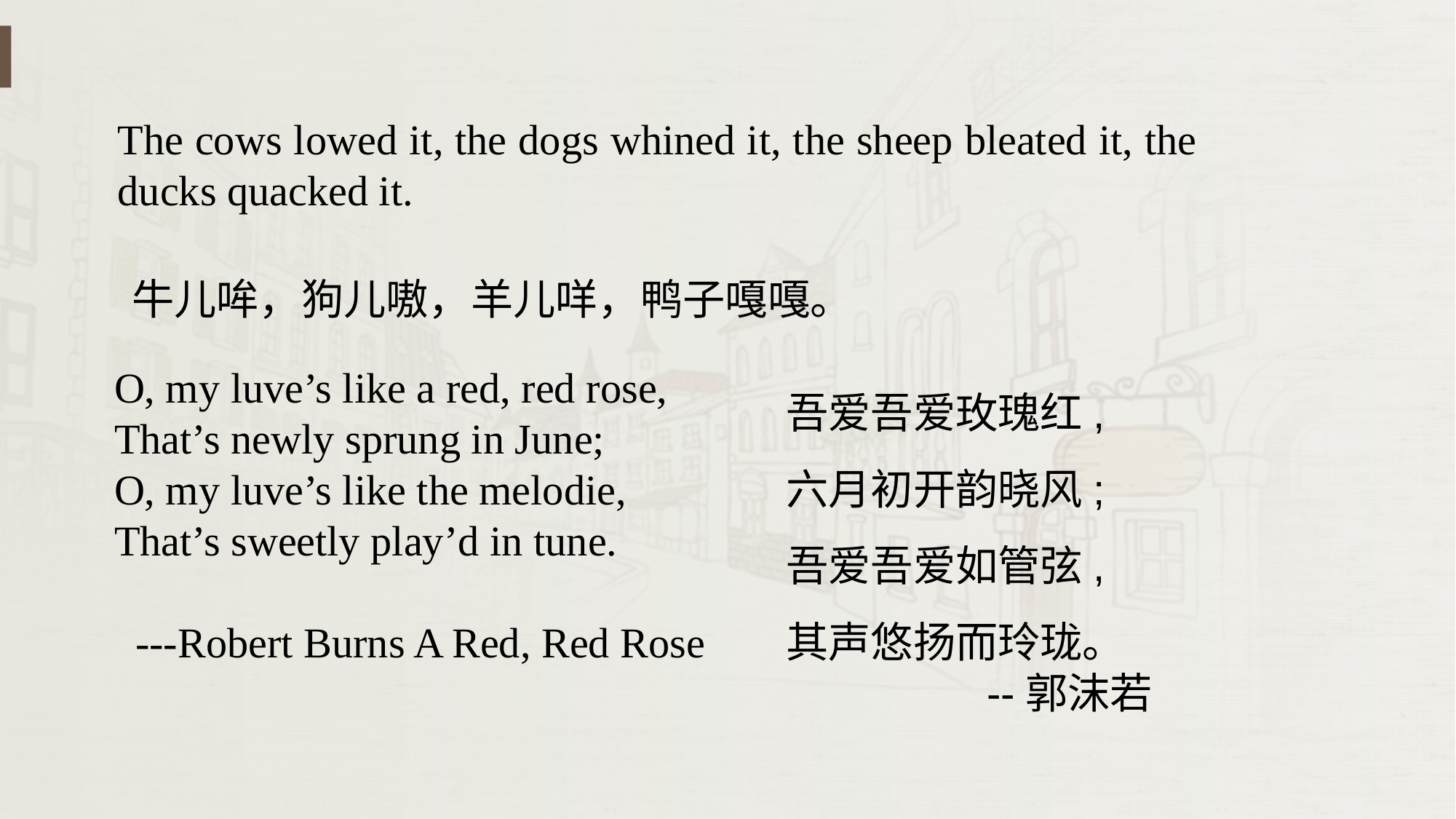

The cows lowed it, the dogs whined it, the sheep bleated it, the ducks quacked it.
牛儿哞，狗儿嗷，羊儿咩，鸭子嘎嘎。
O, my luve’s like a red, red rose,
That’s newly sprung in June;
O, my luve’s like the melodie,
That’s sweetly play’d in tune.

  ---Robert Burns A Red, Red Rose

吾爱吾爱玫瑰红,
六月初开韵晓风;
吾爱吾爱如管弦,
其声悠扬而玲珑。
                 --郭沫若